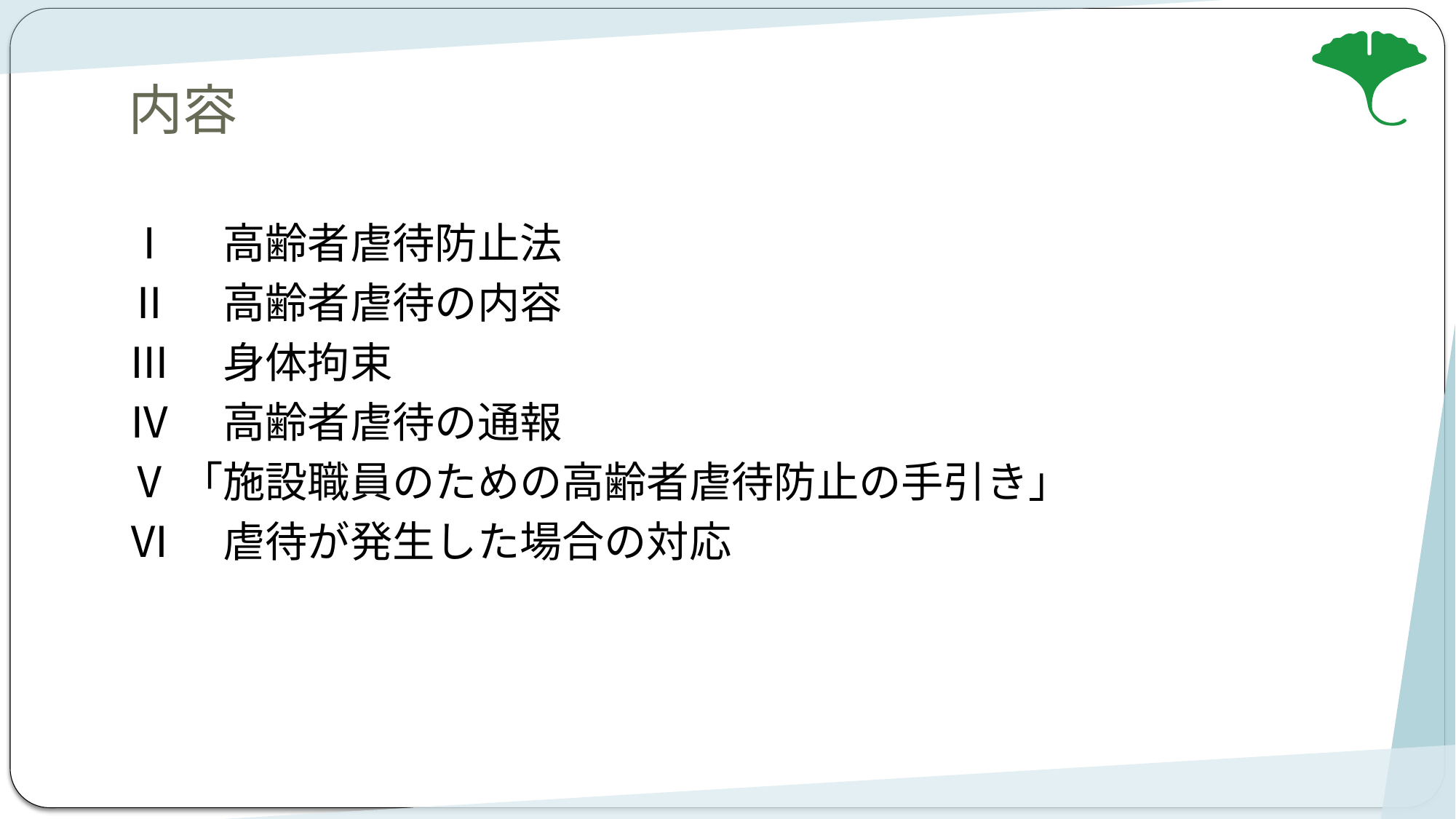

# 内容

Ⅰ　高齢者虐待防止法
Ⅱ　高齢者虐待の内容
Ⅲ　身体拘束
Ⅳ　高齢者虐待の通報
Ⅴ「施設職員のための高齢者虐待防止の手引き」
Ⅵ　虐待が発生した場合の対応